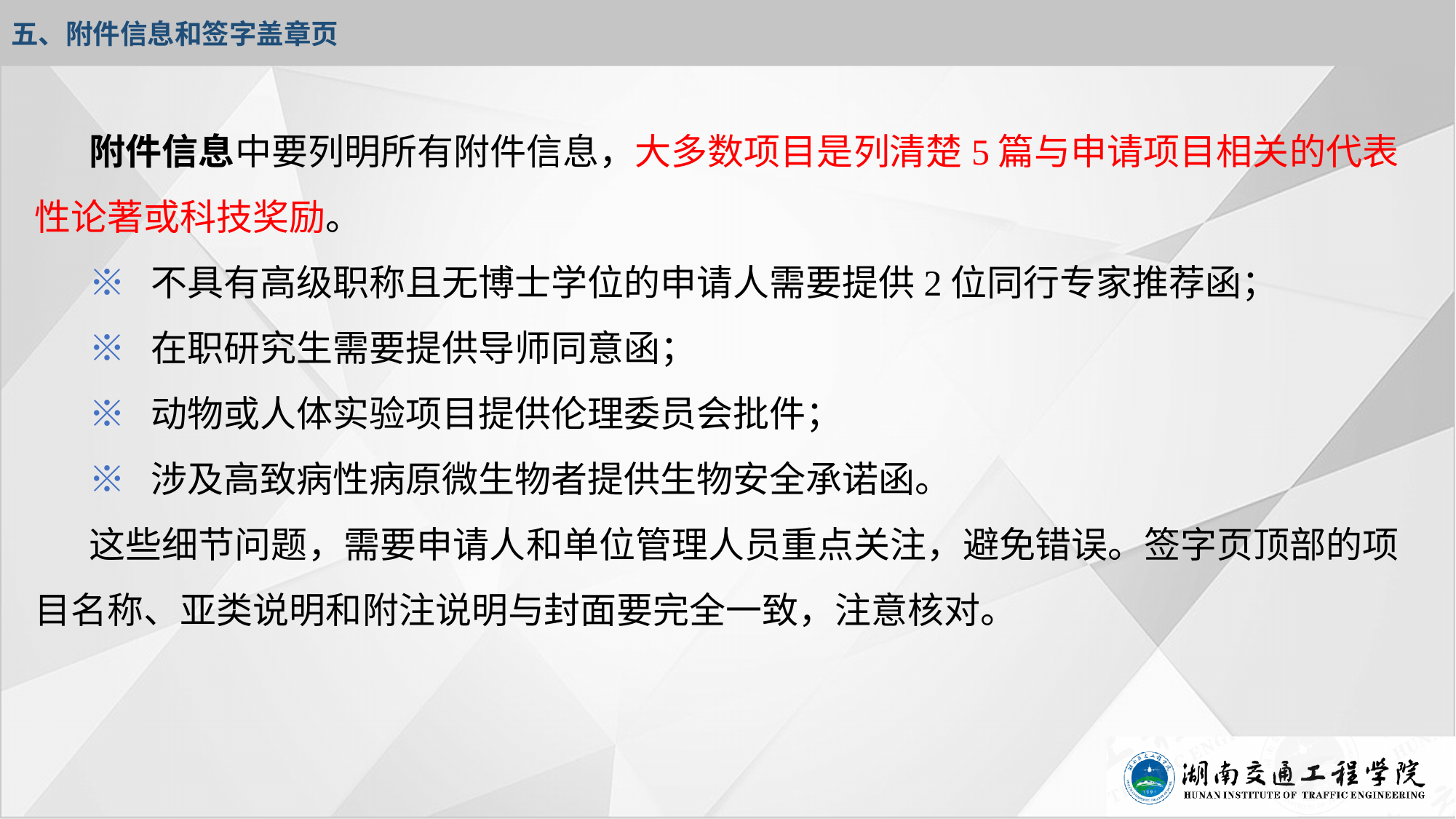

五、附件信息和签字盖章页
附件信息中要列明所有附件信息，大多数项目是列清楚5篇与申请项目相关的代表性论著或科技奖励。
※  不具有高级职称且无博士学位的申请人需要提供2位同行专家推荐函；
※  在职研究生需要提供导师同意函；
※  动物或人体实验项目提供伦理委员会批件；
※  涉及高致病性病原微生物者提供生物安全承诺函。
这些细节问题，需要申请人和单位管理人员重点关注，避免错误。签字页顶部的项目名称、亚类说明和附注说明与封面要完全一致，注意核对。